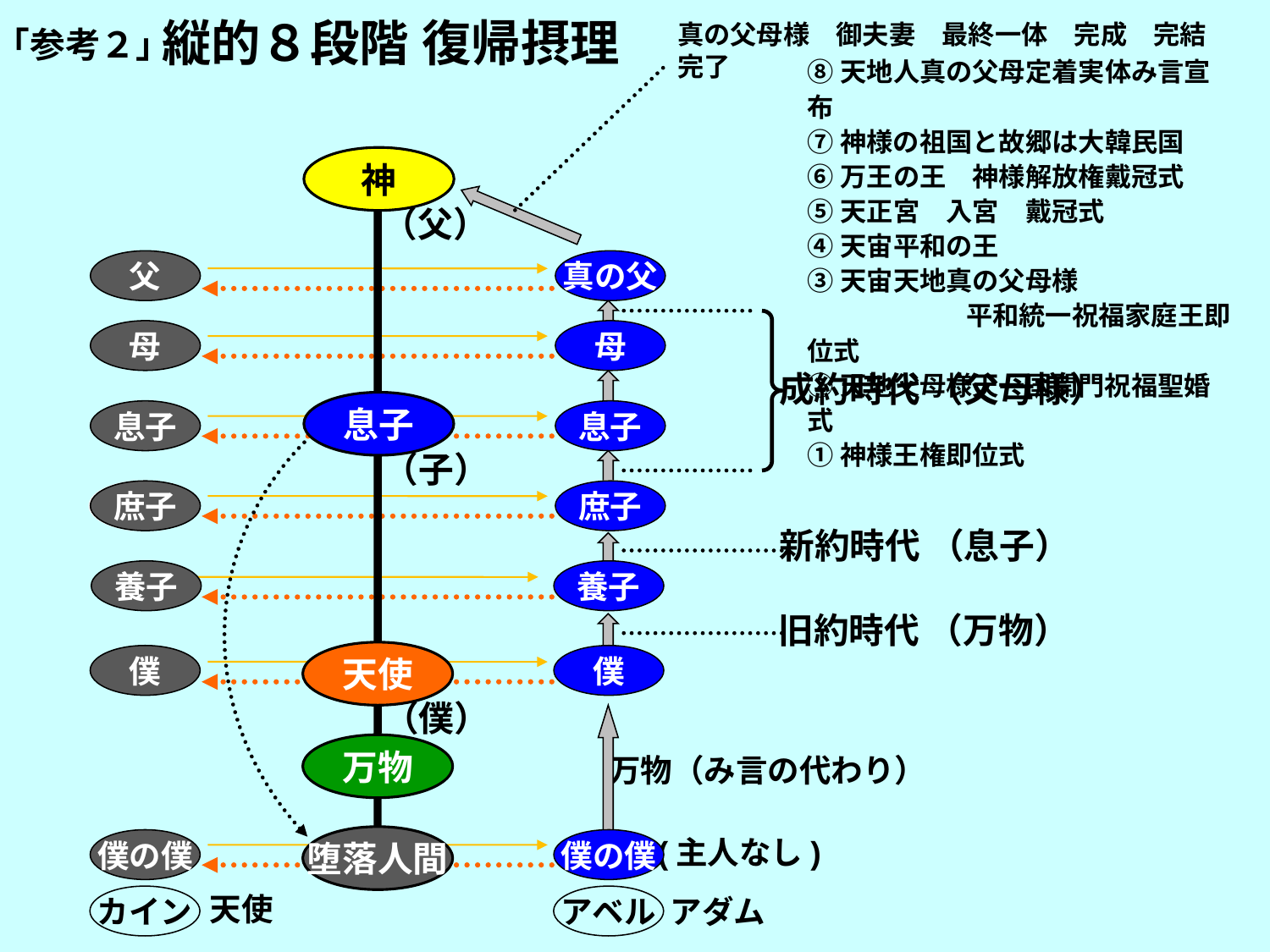

縦的８段階 復帰摂理
真の父母様　御夫妻　最終一体　完成　完結　完了

「参考２」
⑧天地人真の父母定着実体み言宣布
⑦神様の祖国と故郷は大韓民国
⑥万王の王　神様解放権戴冠式
➄天正宮　入宮　戴冠式
④天宙平和の王
③天宙天地真の父母様
　　　　　　平和統一祝福家庭王即位式
②天地父母様天一国開門祝福聖婚式
①神様王権即位式

神

（父）

父
真の父

母
母

成約時代 （父母様）

息子
息子
息子

（子）

庶子
庶子
庶子
庶子

新約時代 （息子）

養子
養子

旧約時代 （万物）

天使
僕
僕

（僕）

万物
万物（み言の代わり）
(主人なし)
堕落人間
僕の僕
僕の僕

天使
アダム
カイン
アベル